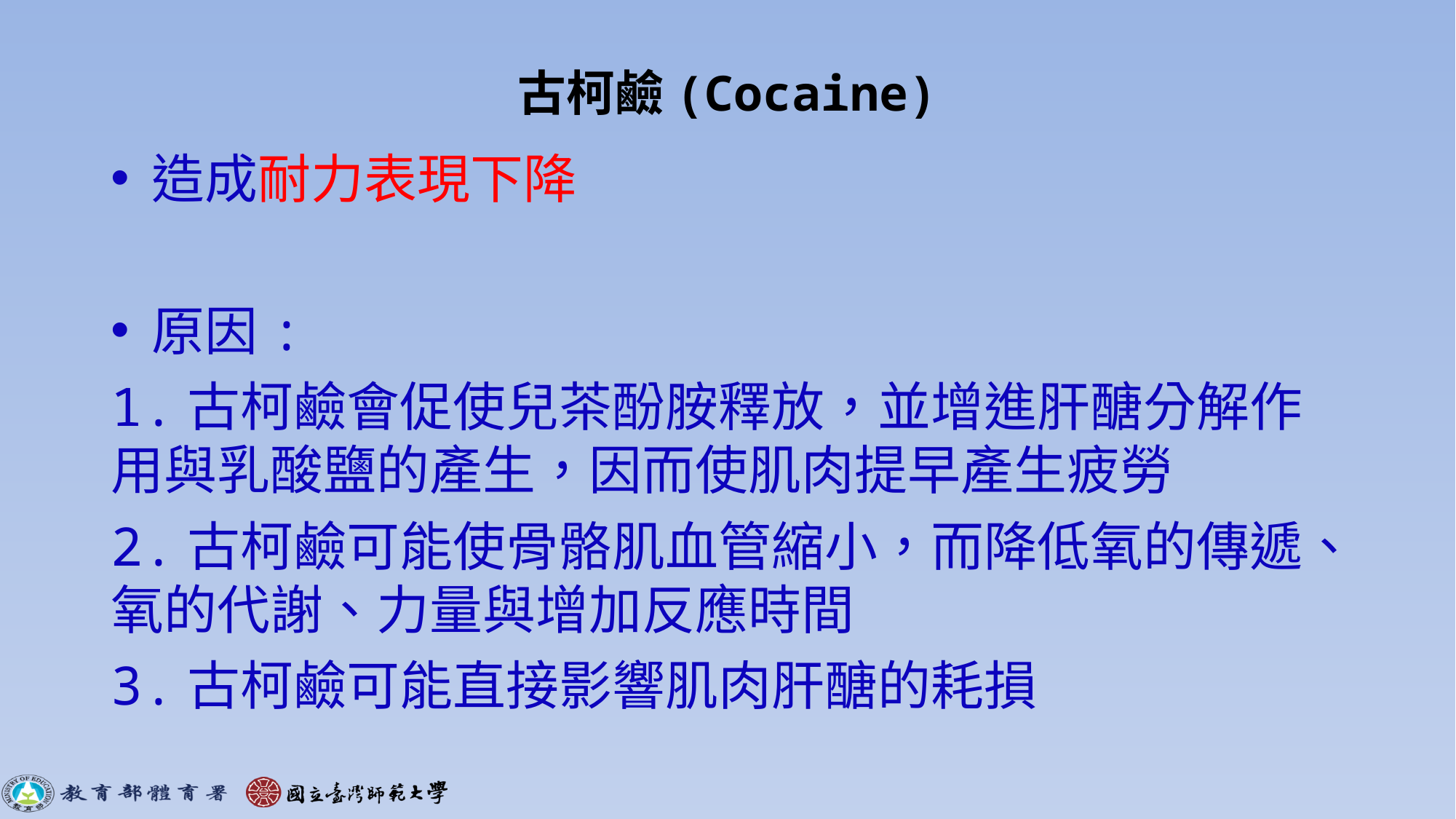

# 古柯鹼(Cocaine)
造成耐力表現下降

原因:
1.古柯鹼會促使兒茶酚胺釋放，並增進肝醣分解作用與乳酸鹽的產生，因而使肌肉提早產生疲勞
2.古柯鹼可能使骨骼肌血管縮小，而降低氧的傳遞、氧的代謝、力量與增加反應時間
3.古柯鹼可能直接影響肌肉肝醣的耗損